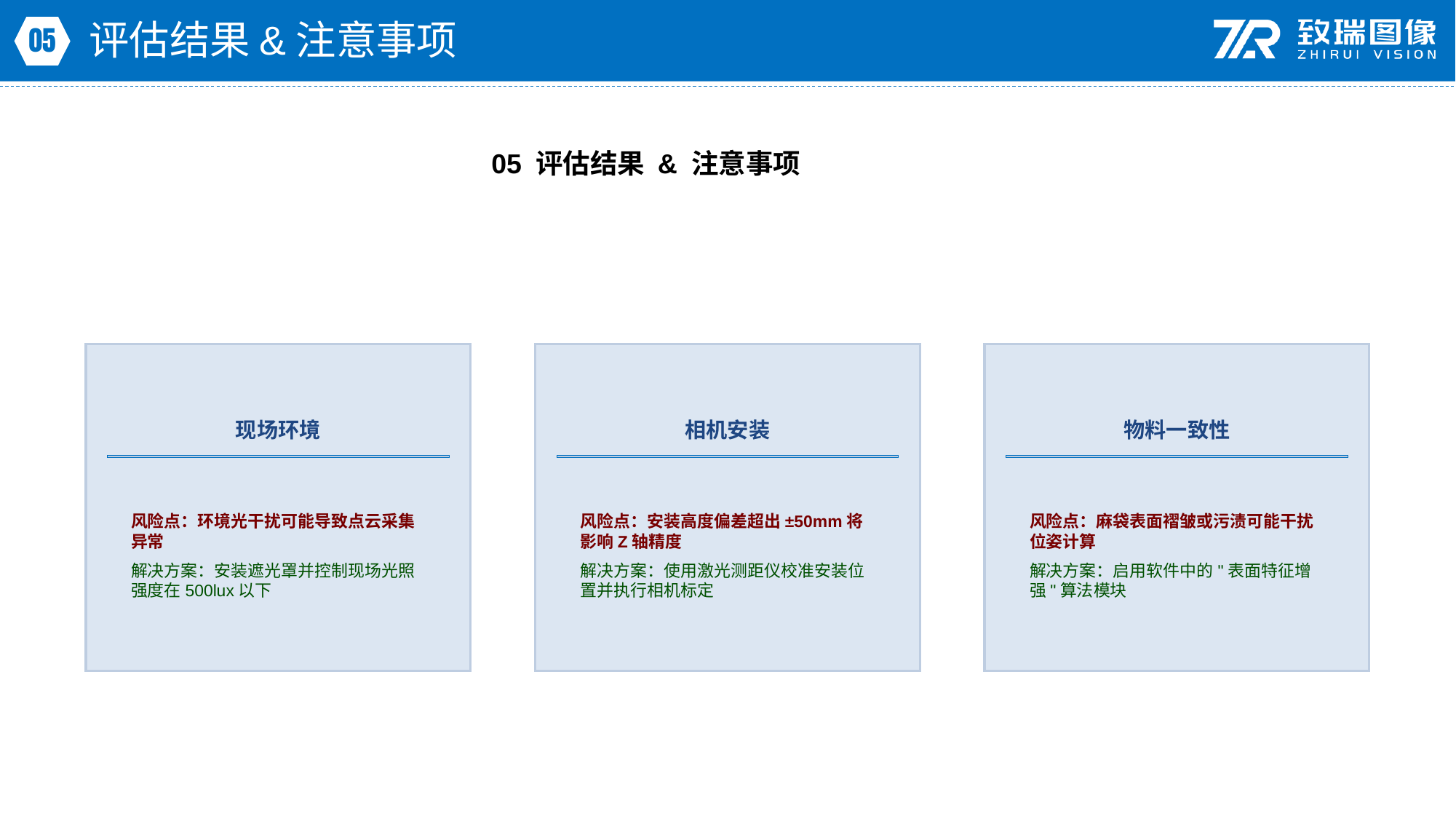

评估结果&注意事项
05

05 评估结果 & 注意事项

现场环境

相机安装

物料一致性

风险点：环境光干扰可能导致点云采集异常
解决方案：安装遮光罩并控制现场光照强度在500lux以下

风险点：安装高度偏差超出±50mm将影响Z轴精度
解决方案：使用激光测距仪校准安装位置并执行相机标定

风险点：麻袋表面褶皱或污渍可能干扰位姿计算
解决方案：启用软件中的"表面特征增强"算法模块